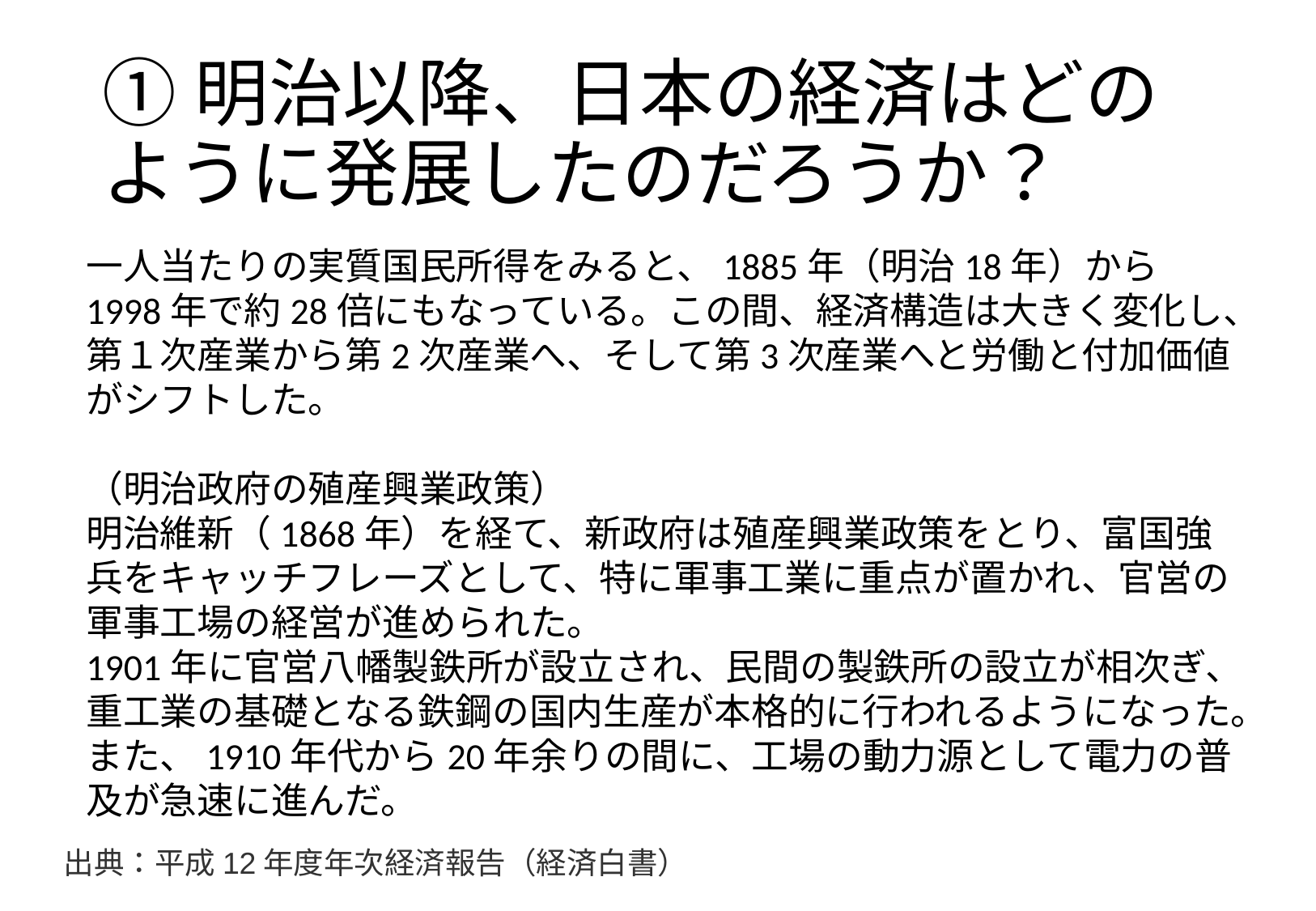

# ①明治以降、日本の経済はどのように発展したのだろうか？
一人当たりの実質国民所得をみると、1885年（明治18年）から1998年で約28倍にもなっている。この間、経済構造は大きく変化し、第１次産業から第2次産業へ、そして第3次産業へと労働と付加価値がシフトした。

（明治政府の殖産興業政策）
明治維新（1868年）を経て、新政府は殖産興業政策をとり、富国強兵をキャッチフレーズとして、特に軍事工業に重点が置かれ、官営の軍事工場の経営が進められた。
1901年に官営八幡製鉄所が設立され、民間の製鉄所の設立が相次ぎ、重工業の基礎となる鉄鋼の国内生産が本格的に行われるようになった。また、1910年代から20年余りの間に、工場の動力源として電力の普及が急速に進んだ。
出典：平成12年度年次経済報告（経済白書）